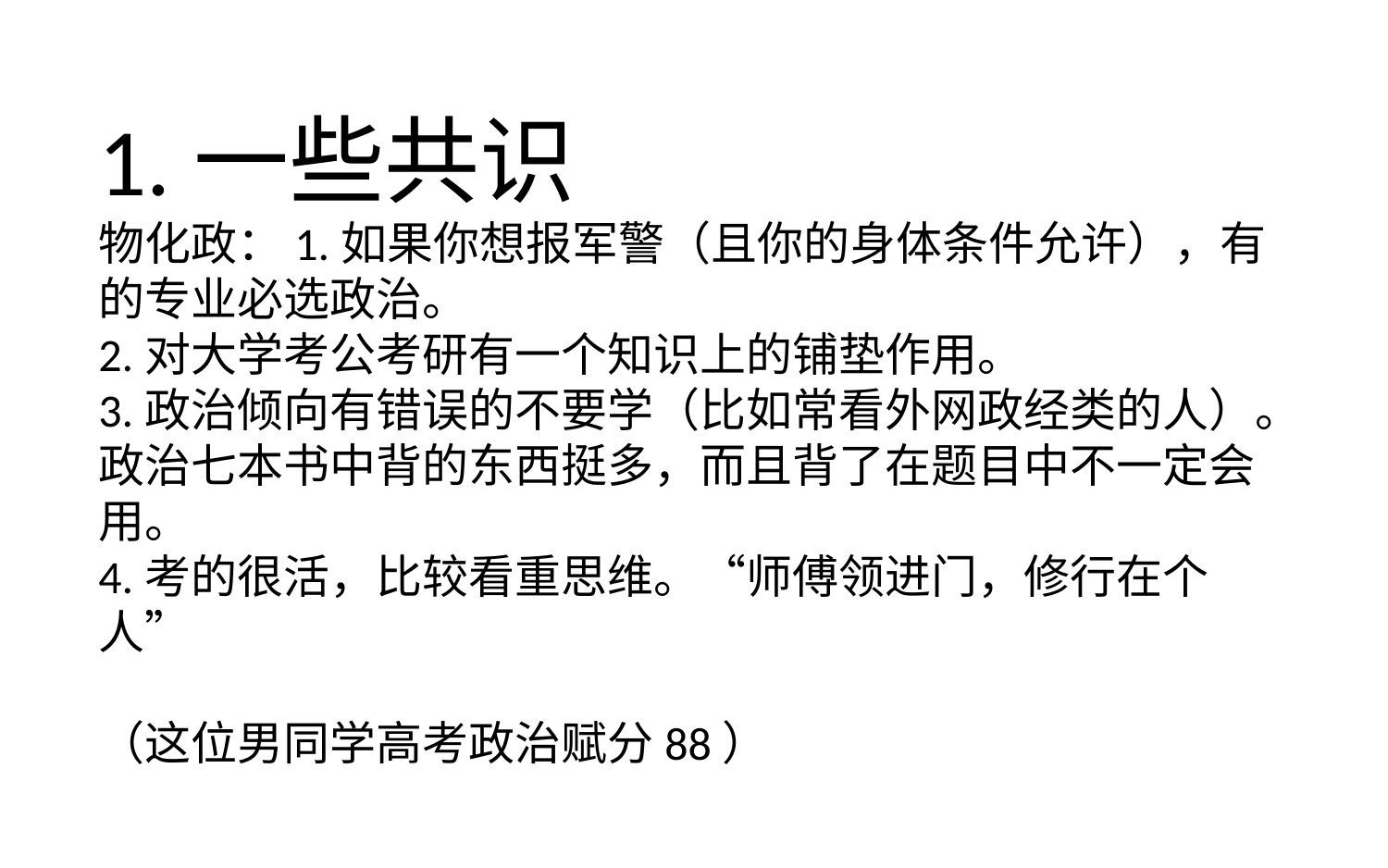

1.一些共识
物化政：1.如果你想报军警（且你的身体条件允许），有的专业必选政治。
2.对大学考公考研有一个知识上的铺垫作用。
3.政治倾向有错误的不要学（比如常看外网政经类的人）。政治七本书中背的东西挺多，而且背了在题目中不一定会用。
4.考的很活，比较看重思维。“师傅领进门，修行在个人”

（这位男同学高考政治赋分88）